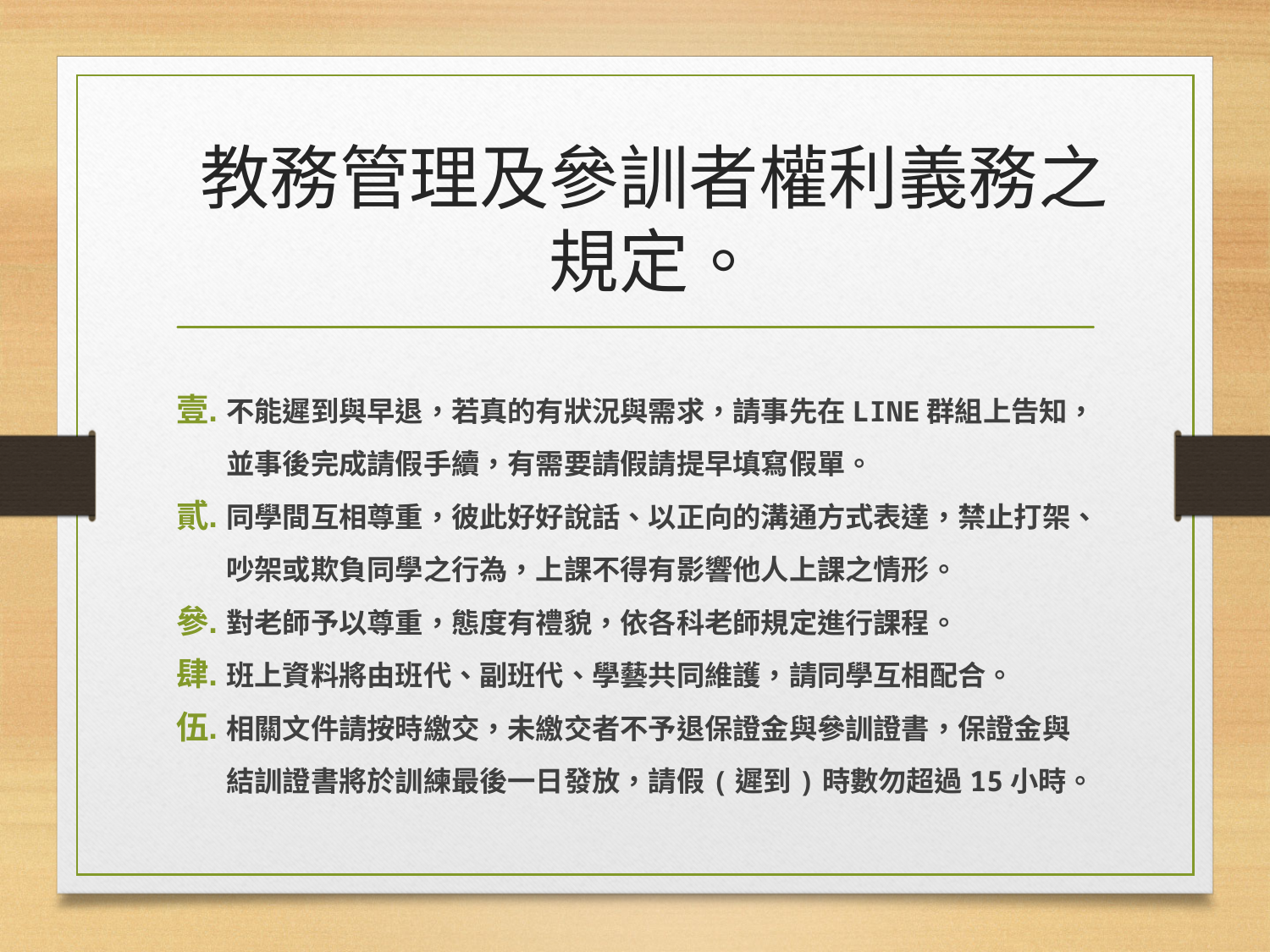

# 教務管理及參訓者權利義務之規定。
不能遲到與早退，若真的有狀況與需求，請事先在LINE群組上告知，並事後完成請假手續，有需要請假請提早填寫假單。
同學間互相尊重，彼此好好說話、以正向的溝通方式表達，禁止打架、吵架或欺負同學之行為，上課不得有影響他人上課之情形。
對老師予以尊重，態度有禮貌，依各科老師規定進行課程。
班上資料將由班代、副班代、學藝共同維護，請同學互相配合。
相關文件請按時繳交，未繳交者不予退保證金與參訓證書，保證金與結訓證書將於訓練最後一日發放，請假(遲到)時數勿超過15小時。